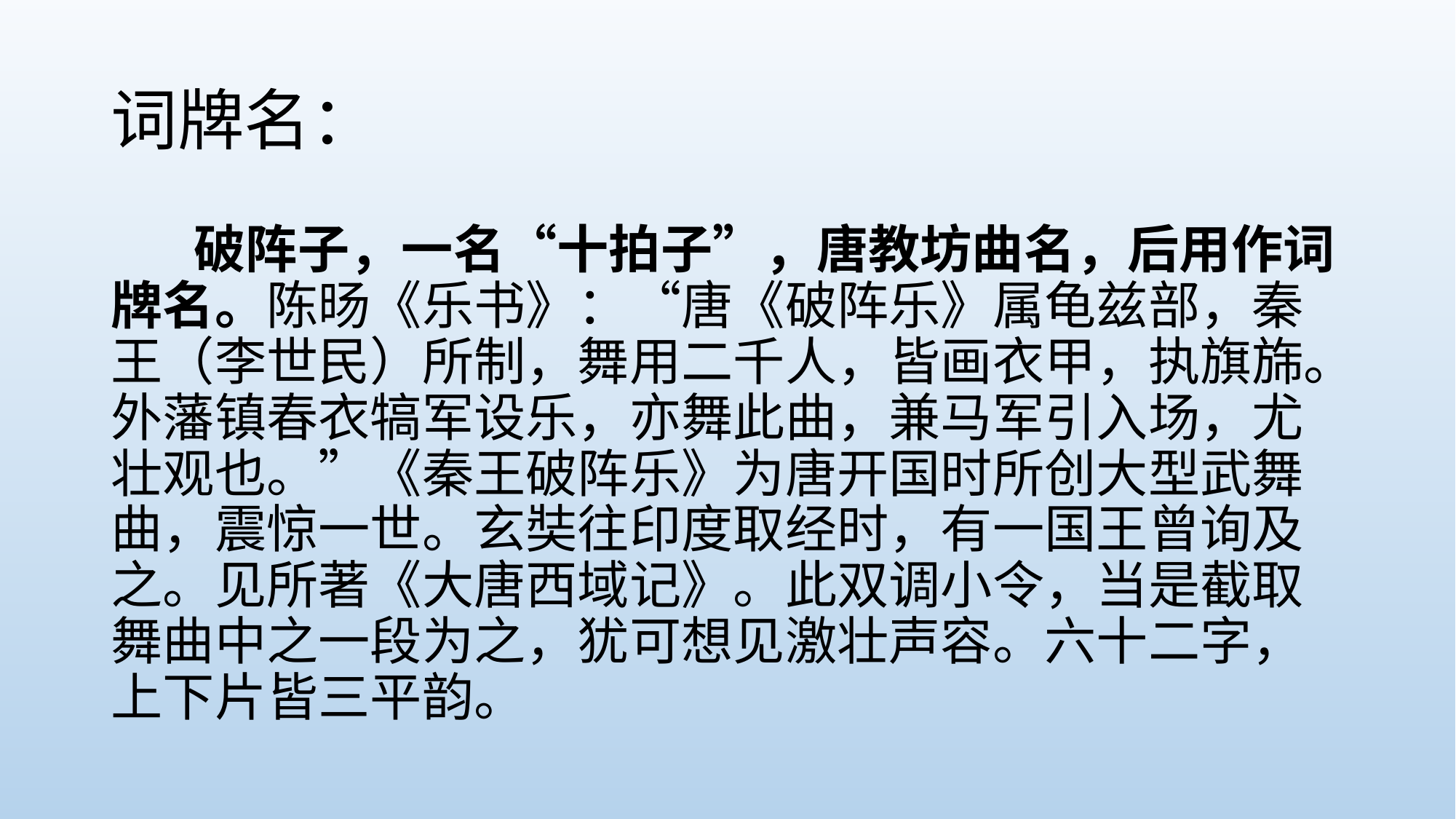

# 词牌名：
       破阵子，一名“十拍子”，唐教坊曲名，后用作词牌名。陈旸《乐书》：“唐《破阵乐》属龟兹部，秦王（李世民）所制，舞用二千人，皆画衣甲，执旗旆。外藩镇春衣犒军设乐，亦舞此曲，兼马军引入场，尤壮观也。”《秦王破阵乐》为唐开国时所创大型武舞曲，震惊一世。玄奘往印度取经时，有一国王曾询及之。见所著《大唐西域记》。此双调小令，当是截取舞曲中之一段为之，犹可想见激壮声容。六十二字，上下片皆三平韵。